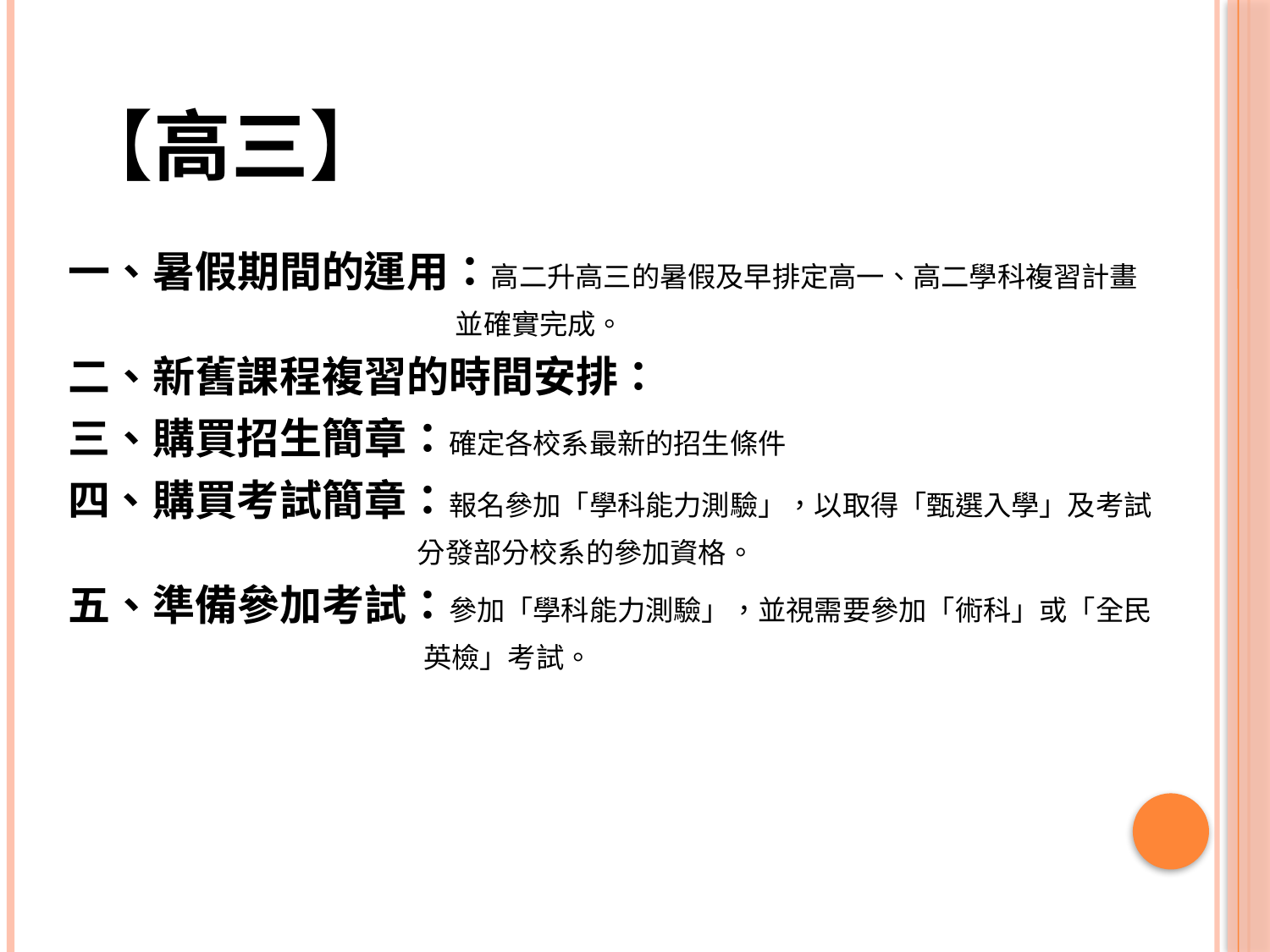

# 【高三】
一、暑假期間的運用：高二升高三的暑假及早排定高一、高二學科複習計畫
                                                            並確實完成。
二、新舊課程複習的時間安排：
三、購買招生簡章：確定各校系最新的招生條件
四、購買考試簡章：報名參加「學科能力測驗」，以取得「甄選入學」及考試
                                                      分發部分校系的參加資格。
五、準備參加考試：參加「學科能力測驗」，並視需要參加「術科」或「全民
                                                       英檢」考試。